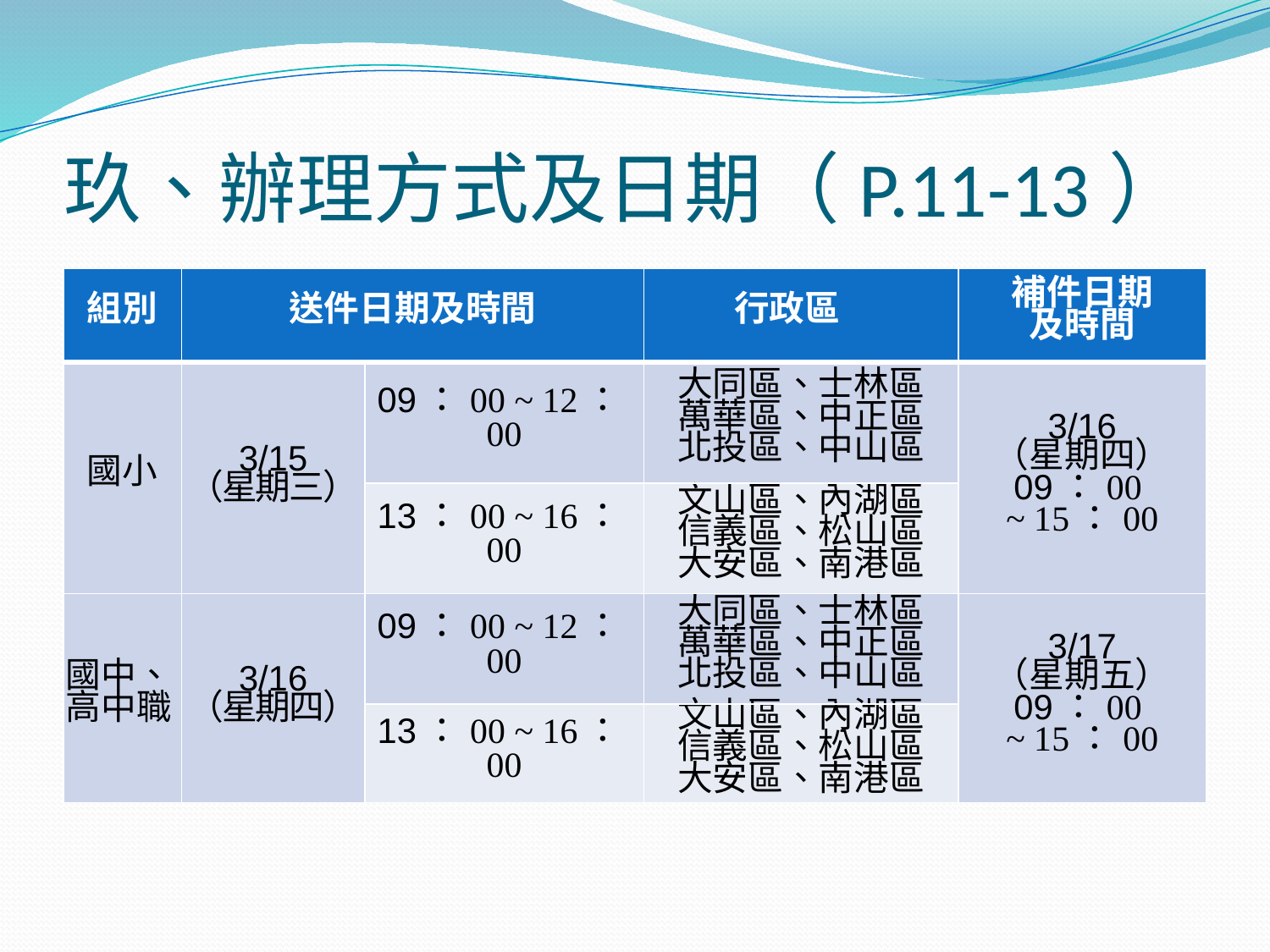

# 玖、辦理方式及日期（P.11-13）
| 組別 | 送件日期及時間 |  | 行政區 | 補件日期 及時間 |
| --- | --- | --- | --- | --- |
| 國小 | 3/15 （星期三） | 09：00 ~ 12：00 | 大同區、士林區 萬華區、中正區 北投區、中山區 | 3/16 （星期四） 09：00 ~ 15：00 |
|  |  | 13：00 ~ 16：00 | 文山區、內湖區 信義區、松山區 大安區、南港區 |  |
| 國中、 高中職 | 3/16 （星期四） | 09：00 ~ 12：00 | 大同區、士林區 萬華區、中正區 北投區、中山區 | 3/17 （星期五） 09：00 ~ 15：00 |
|  |  | 13：00 ~ 16：00 | 文山區、內湖區 信義區、松山區 大安區、南港區 |  |